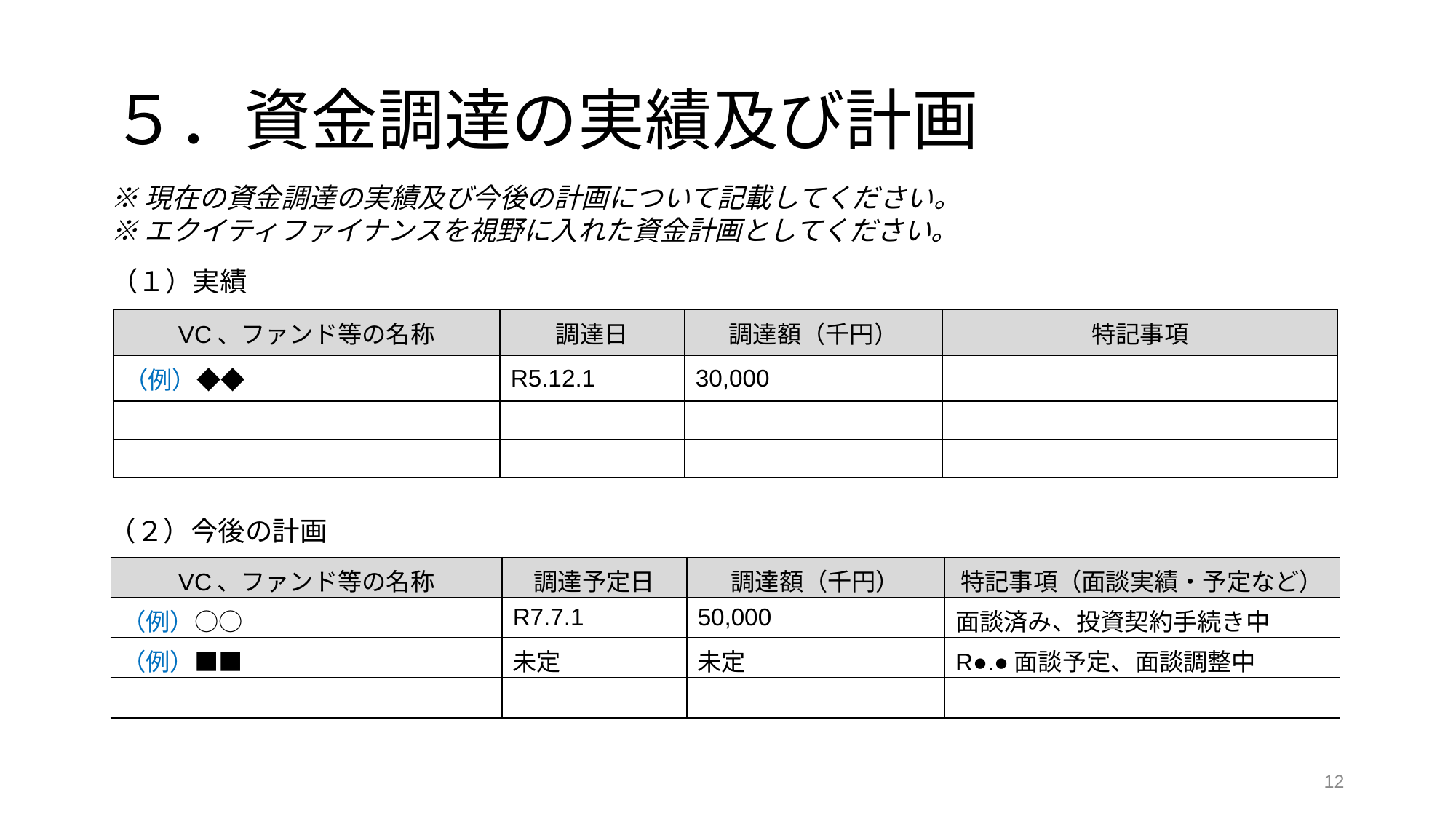

# ５．資金調達の実績及び計画
※現在の資金調達の実績及び今後の計画について記載してください。
※エクイティファイナンスを視野に入れた資金計画としてください。
（１）実績
| VC、ファンド等の名称 | 調達日 | 調達額（千円） | 特記事項 |
| --- | --- | --- | --- |
| （例）◆◆ | R5.12.1 | 30,000 |  |
|  |  |  |  |
|  |  |  |  |
（２）今後の計画
| VC、ファンド等の名称 | 調達予定日 | 調達額（千円） | 特記事項（面談実績・予定など） |
| --- | --- | --- | --- |
| （例）○○ | R7.7.1 | 50,000 | 面談済み、投資契約手続き中 |
| （例）■■ | 未定 | 未定 | R●.●面談予定、面談調整中 |
|  |  |  |  |
12